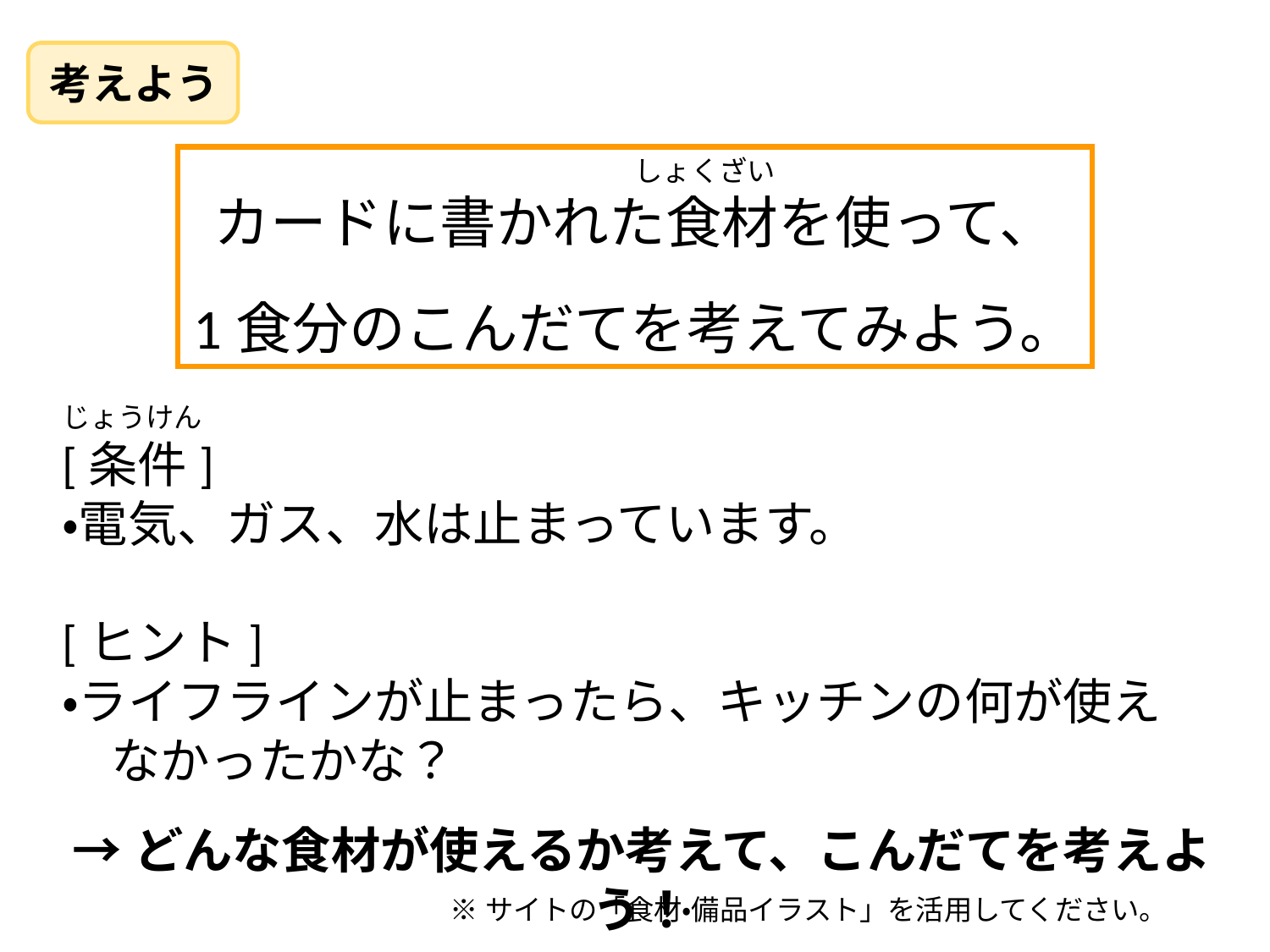

考えよう
　　　　　しょくざい
カードに書かれた食材を使って、

1食分のこんだてを考えてみよう。
じょうけん
[条件]
・電気、ガス、水は止まっています。

[ヒント]
・ライフラインが止まったら、キッチンの何が使え
　なかったかな？

→どんな食材が使えるか考えて、こんだてを考えよう！
※サイトの「食材・備品イラスト」を活用してください。